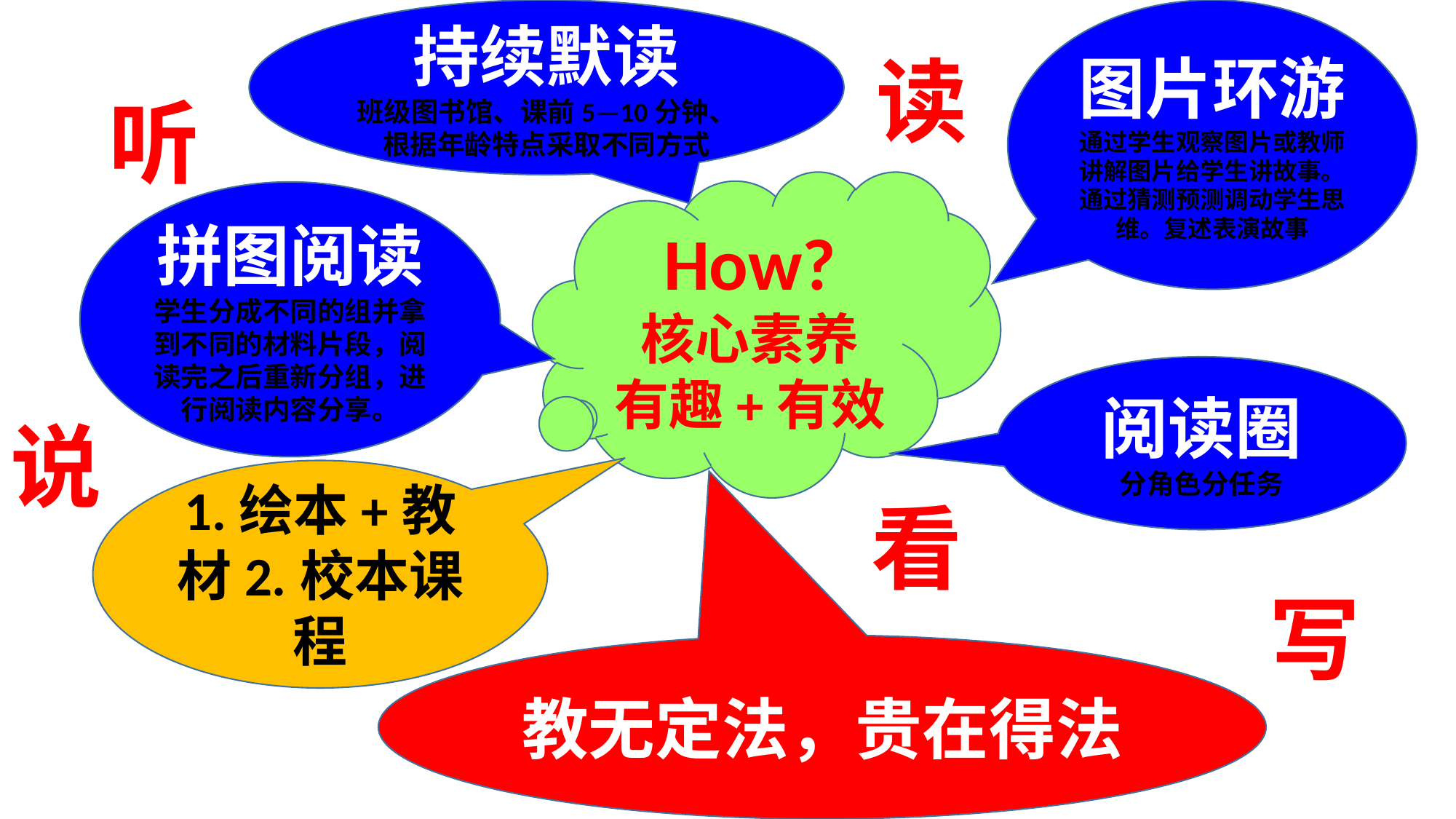

持续默读
班级图书馆、课前5—10分钟、根据年龄特点采取不同方式
图片环游
通过学生观察图片或教师讲解图片给学生讲故事。通过猜测预测调动学生思维。复述表演故事
读
听
How?
核心素养
有趣+有效

拼图阅读
学生分成不同的组并拿到不同的材料片段，阅读完之后重新分组，进行阅读内容分享。

阅读圈
分角色分任务
说
1.绘本+教材2.校本课程
看
写
教无定法，贵在得法